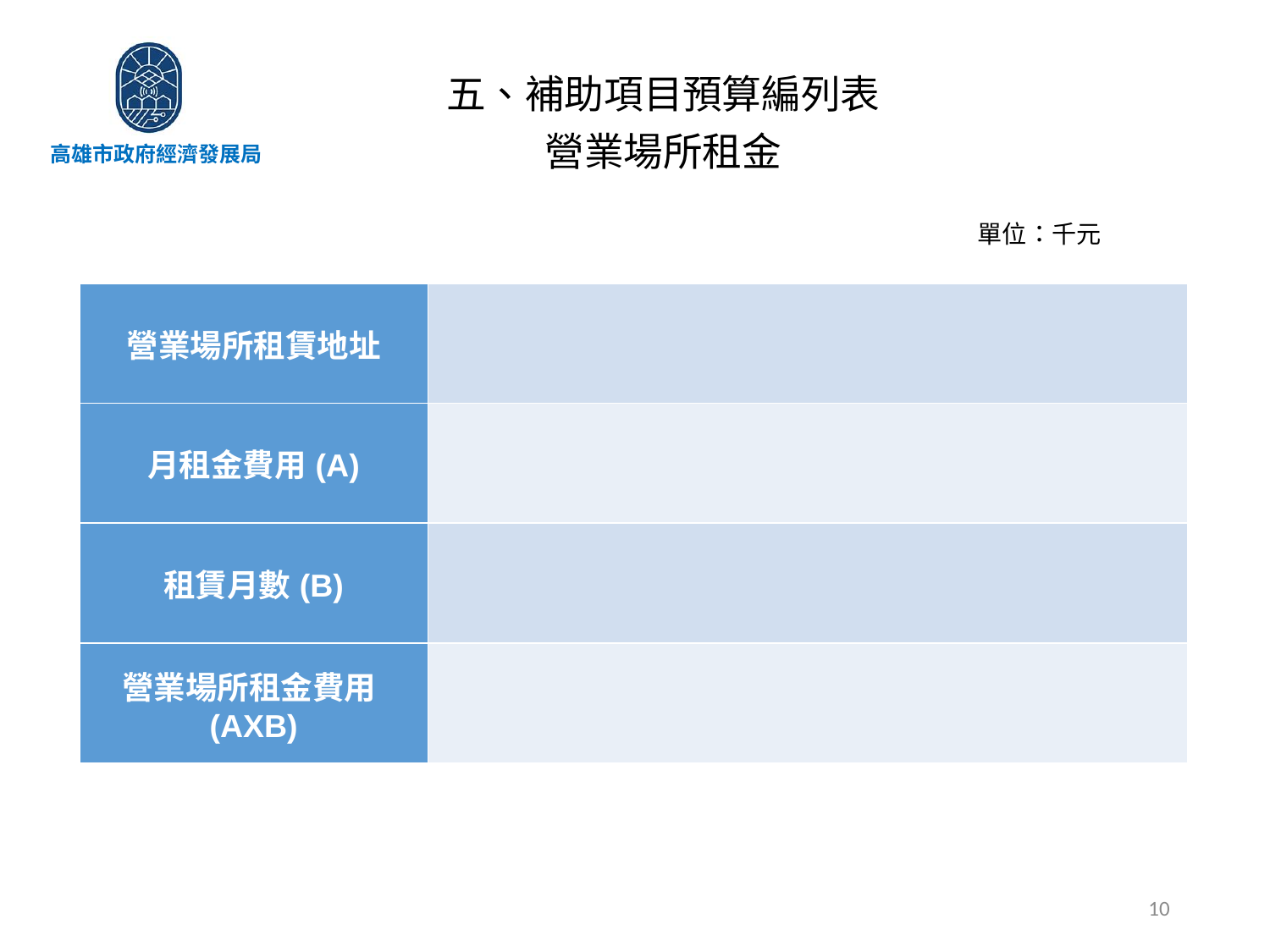

五、補助項目預算編列表
營業場所租金
單位：千元
| 營業場所租賃地址 |  |
| --- | --- |
| 月租金費用(A) |  |
| 租賃月數(B) |  |
| 營業場所租金費用(AXB) |  |
10